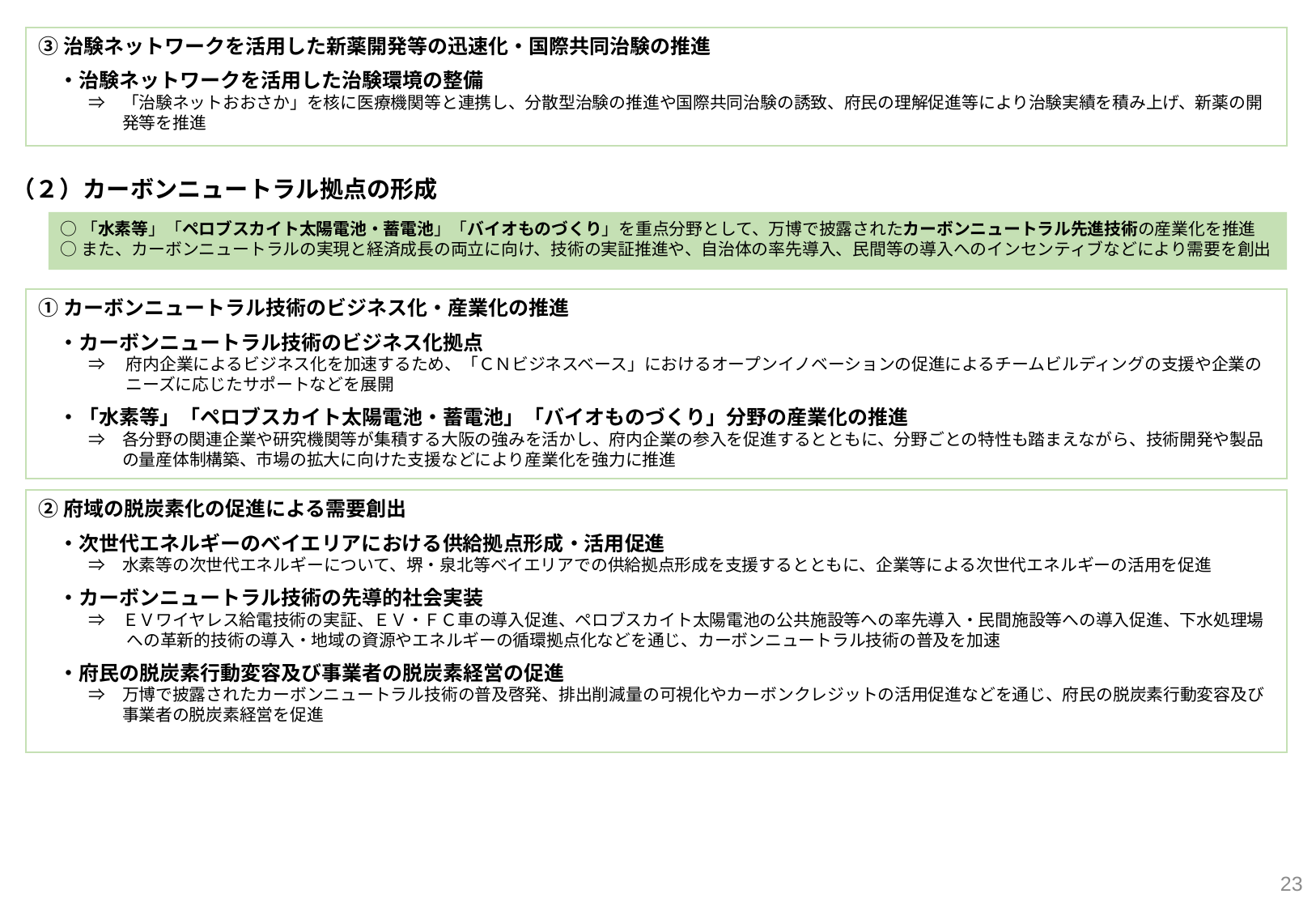

③治験ネットワークを活用した新薬開発等の迅速化・国際共同治験の推進
　・治験ネットワークを活用した治験環境の整備
　　　⇒　「治験ネットおおさか」を核に医療機関等と連携し、分散型治験の推進や国際共同治験の誘致、府民の理解促進等により治験実績を積み上げ、新薬の開
　　　　　発等を推進
（２）カーボンニュートラル拠点の形成
○「水素等」「ペロブスカイト太陽電池・蓄電池」「バイオものづくり」を重点分野として、万博で披露されたカーボンニュートラル先進技術の産業化を推進
○また、カーボンニュートラルの実現と経済成長の両立に向け、技術の実証推進や、自治体の率先導入、民間等の導入へのインセンティブなどにより需要を創出
①カーボンニュートラル技術のビジネス化・産業化の推進
　・カーボンニュートラル技術のビジネス化拠点
　　　⇒　 府内企業によるビジネス化を加速するため、「ＣＮビジネスベース」におけるオープンイノベーションの促進によるチームビルディングの支援や企業の
　　　　　 ニーズに応じたサポートなどを展開
　・「水素等」「ペロブスカイト太陽電池・蓄電池」「バイオものづくり」分野の産業化の推進
　　　⇒　各分野の関連企業や研究機関等が集積する大阪の強みを活かし、府内企業の参入を促進するとともに、分野ごとの特性も踏まえながら、技術開発や製品
　　　　　の量産体制構築、市場の拡大に向けた支援などにより産業化を強力に推進
②府域の脱炭素化の促進による需要創出
　・次世代エネルギーのべイエリアにおける供給拠点形成・活用促進
　　　⇒　水素等の次世代エネルギーについて、堺・泉北等ベイエリアでの供給拠点形成を支援するとともに、企業等による次世代エネルギーの活用を促進
　・カーボンニュートラル技術の先導的社会実装
　　　⇒　ＥＶワイヤレス給電技術の実証、ＥＶ・ＦＣ車の導入促進、ペロブスカイト太陽電池の公共施設等への率先導入・民間施設等への導入促進、下水処理場
                      への革新的技術の導入・地域の資源やエネルギーの循環拠点化などを通じ、カーボンニュートラル技術の普及を加速
　・府民の脱炭素行動変容及び事業者の脱炭素経営の促進
　　　⇒　万博で披露されたカーボンニュートラル技術の普及啓発、排出削減量の可視化やカーボンクレジットの活用促進などを通じ、府民の脱炭素行動変容及び
　　　　　事業者の脱炭素経営を促進

23